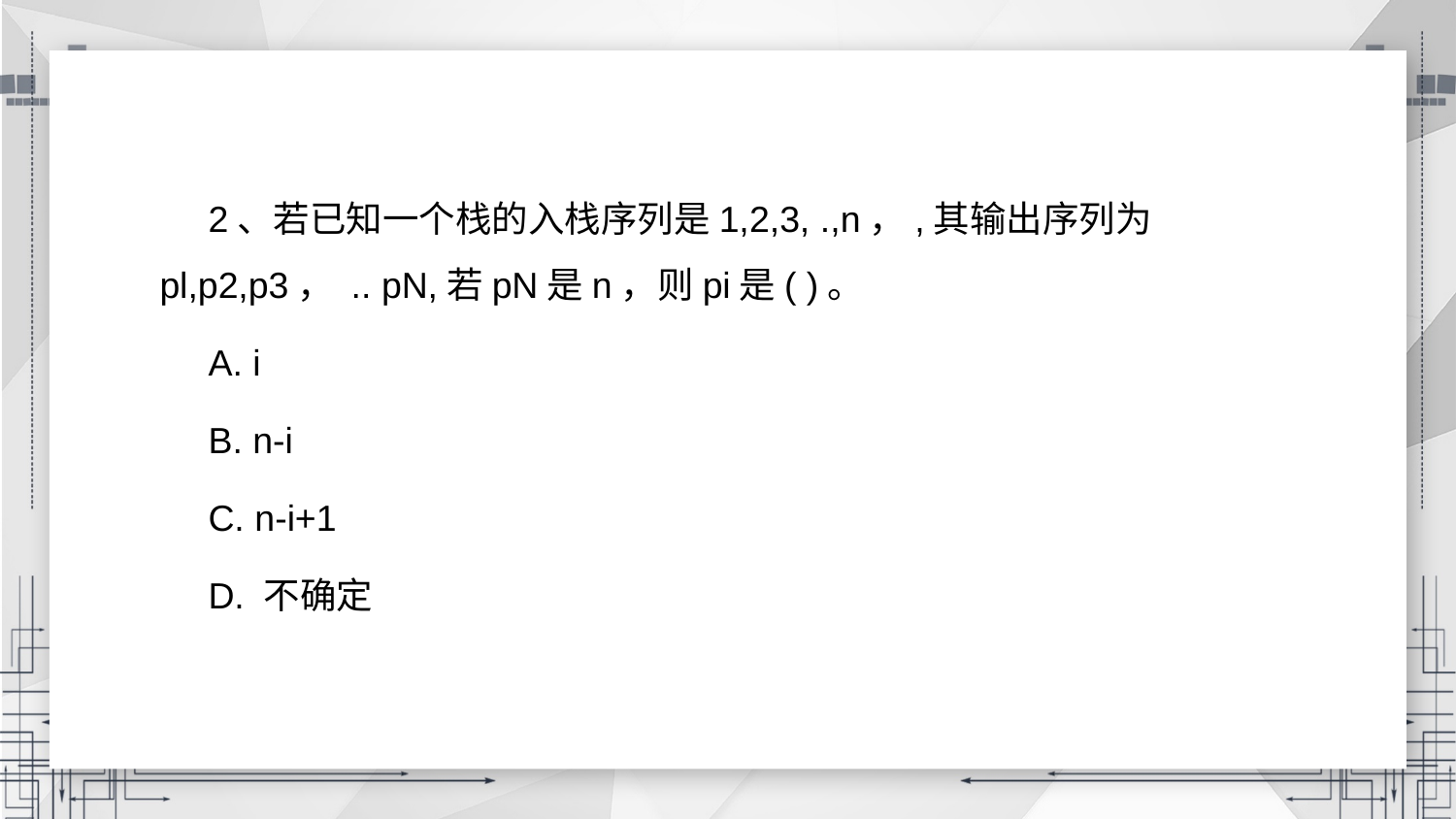

2、若已知一个栈的入栈序列是1,2,3, .,n，,其输出序列为pl,p2,p3， .. pN,若pN是n，则pi是( )。
A. i
B. n-i
C. n-i+1
D. 不确定